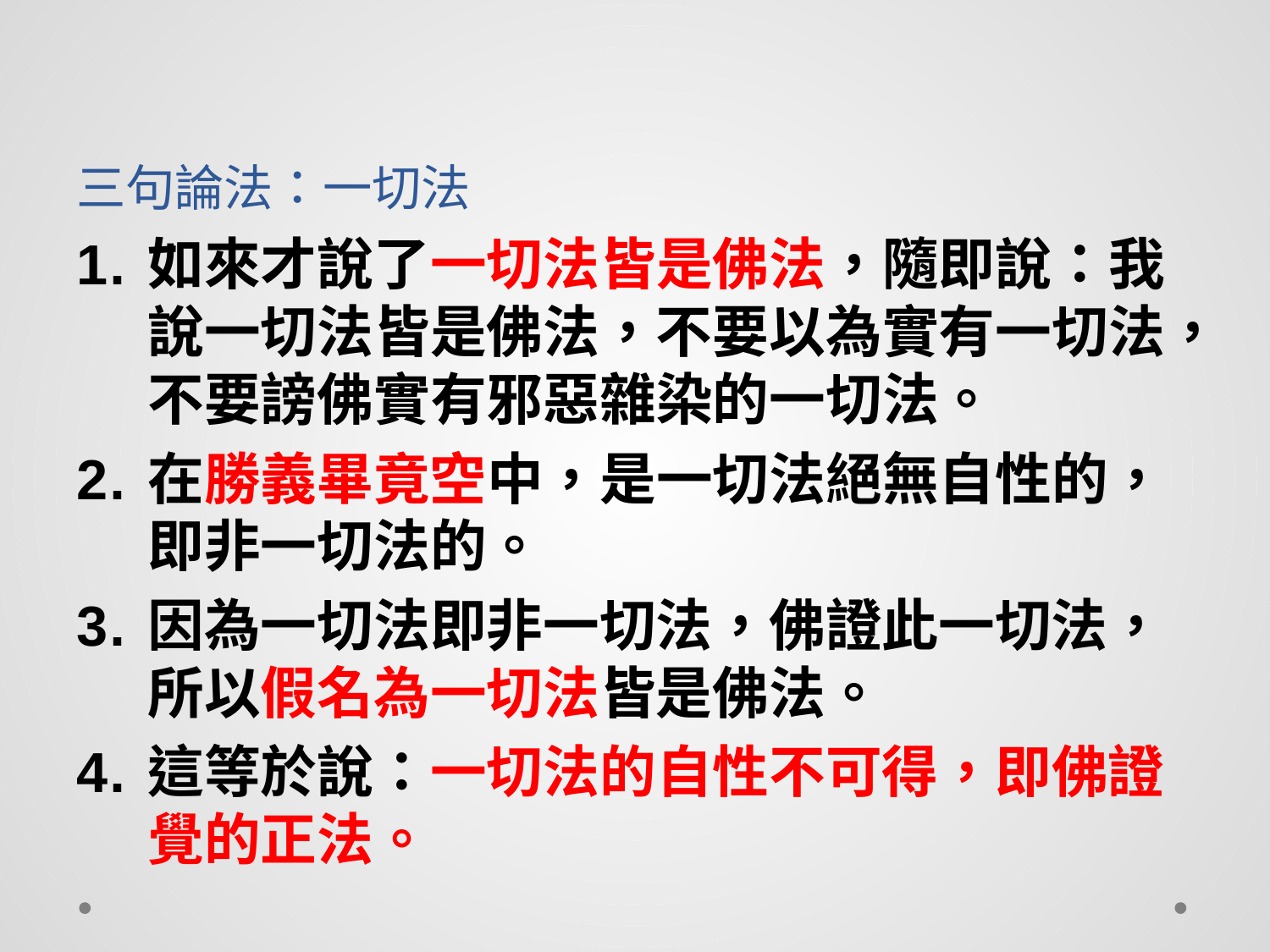

# 三句論法：一切法
如來才說了一切法皆是佛法，隨即說：我說一切法皆是佛法，不要以為實有一切法，不要謗佛實有邪惡雜染的一切法。
在勝義畢竟空中，是一切法絕無自性的，即非一切法的。
因為一切法即非一切法，佛證此一切法，所以假名為一切法皆是佛法。
這等於說：一切法的自性不可得，即佛證覺的正法。